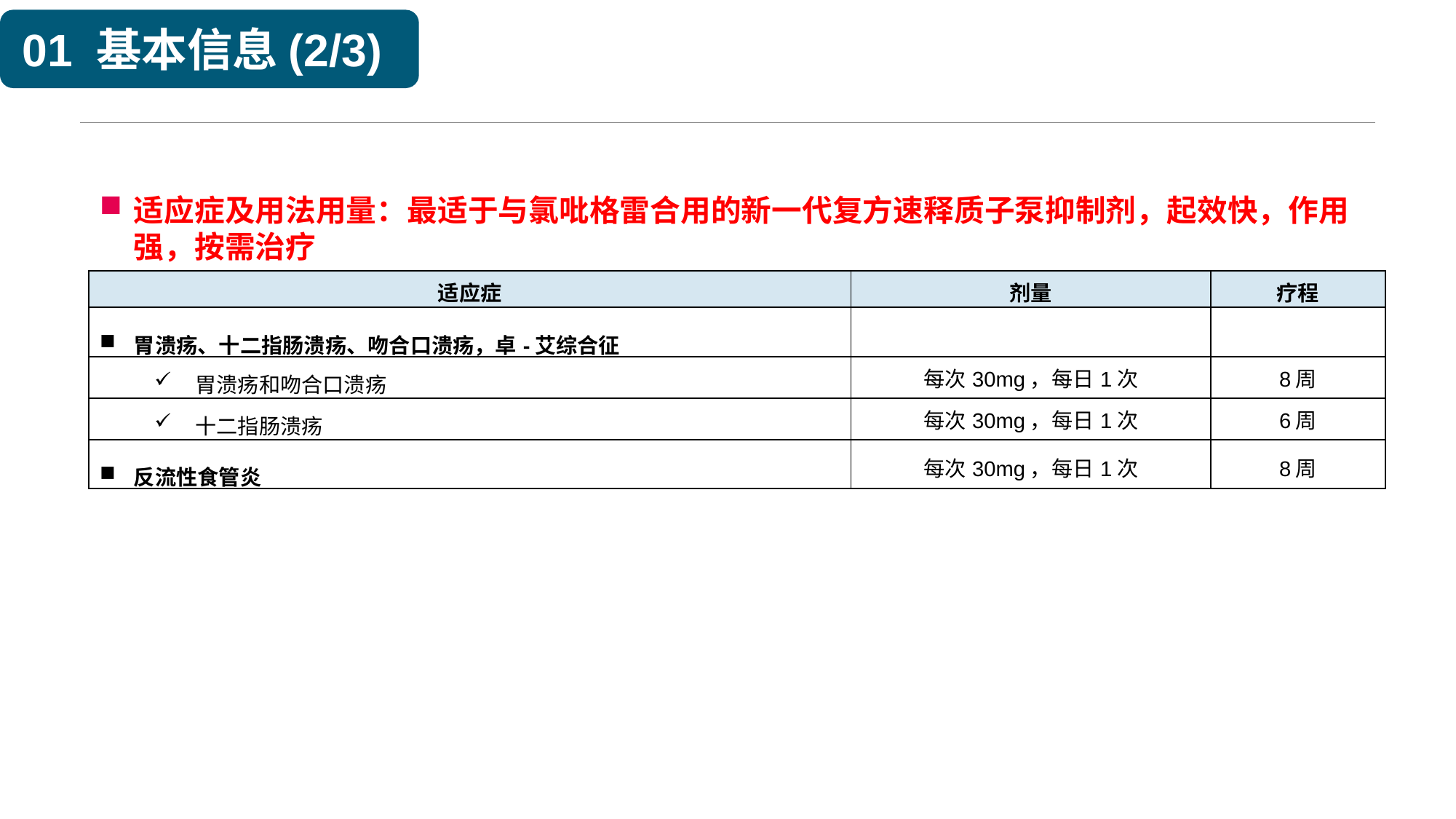

01 基本信息(2/3)
适应症及用法用量：最适于与氯吡格雷合用的新一代复方速释质子泵抑制剂，起效快，作用强，按需治疗
| 适应症 | 剂量 | 疗程 |
| --- | --- | --- |
| 胃溃疡、十二指肠溃疡、吻合口溃疡，卓-艾综合征 |  |  |
| 胃溃疡和吻合口溃疡 | 每次30mg，每日1次 | 8周 |
| 十二指肠溃疡 | 每次30mg，每日1次 | 6周 |
| 反流性食管炎 | 每次30mg，每日1次 | 8周 |